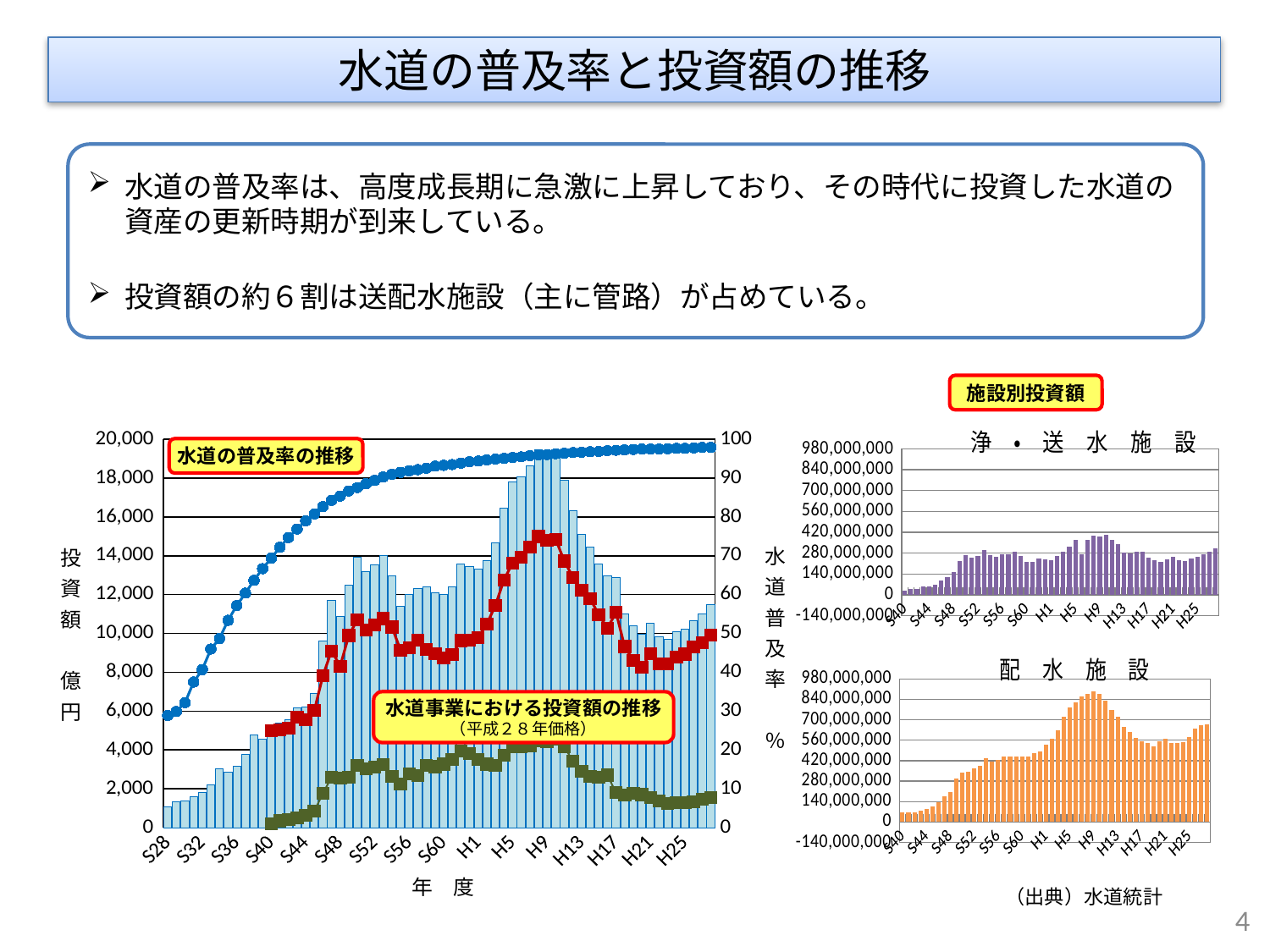

水道の普及率と投資額の推移
水道の普及率は、高度成長期に急激に上昇しており、その時代に投資した水道の資産の更新時期が到来している。

投資額の約６割は送配水施設（主に管路）が占めている。
施設別投資額

### Chart

| Category | 上水道及び用水供給 | 用水供給 | 上水道 | 水道普及率 |
|---|---|---|---|---|
| S28 | 1052.72 | None | None | 28.9 |
| S29 | 1312.78 | None | None | 29.9 |
| S30 | 1380.77 | None | None | 32.2 |
| S31 | 1601.19 | None | None | 37.5 |
| S32 | 1803.94 | None | None | 40.7 |
| S33 | 2181.74 | None | None | 46.0 |
| S34 | 3040.11 | None | None | 48.7 |
| S35 | 2871.64 | None | None | 53.4 |
| S36 | 3167.98 | None | None | 57.2 |
| S37 | 3790.76 | None | None | 60.4 |
| S38 | 4764.54 | None | None | 63.7 |
| S39 | 4565.88 | None | None | 66.7 |
| S40 | 5177.6 | 201.21 | 4976.4 | 69.4 |
| S41 | 5395.39 | 352.68 | 5042.7 | 72.2 |
| S42 | 5552.5 | 426.69 | 5125.81 | 74.7 |
| S43 | 6181.7 | 508.19 | 5673.51 | 76.9 |
| S44 | 6207.38 | 645.5 | 5561.89 | 79.0 |
| S45 | 6905.48 | 862.3 | 6043.18 | 80.8 |
| S46 | 9606.66 | 1768.53 | 7838.13 | 82.7 |
| S47 | 11703.84 | 2598.15 | 9105.69 | 84.3 |
| S48 | 10864.04 | 2541.27 | 8322.77 | 85.4 |
| S49 | 12500.19 | 2602.33 | 9897.87 | 86.7 |
| S50 | 13928.37 | 3216.95 | 10711.42 | 87.6 |
| S51 | 13177.51 | 3014.93 | 10162.58 | 88.6 |
| S52 | 13549.53 | 3120.01 | 10429.52 | 89.4 |
| S53 | 13999.73 | 3234.11 | 10765.61 | 90.3 |
| S54 | 12980.87 | 2648.04 | 10332.83 | 91.0 |
| S55 | 11403.44 | 2258.7 | 9144.74 | 91.5 |
| S56 | 12011.07 | 2758.11 | 9252.96 | 91.9 |
| S57 | 12334.17 | 2671.82 | 9662.34 | 92.2 |
| S58 | 12398.96 | 3214.0 | 9184.95 | 92.6 |
| S59 | 12088.51 | 3137.14 | 8951.37 | 93.1 |
| S60 | 12002.41 | 3268.92 | 8733.48 | 93.3 |
| S61 | 12426.18 | 3504.44 | 8921.74 | 93.5 |
| S62 | 13598.18 | 3962.52 | 9635.66 | 93.9 |
| S63 | 13468.08 | 3815.94 | 9652.15 | 94.2 |
| H1 | 13297.25 | 3512.42 | 9784.84 | 94.4 |
| H2 | 13745.82 | 3271.29 | 10474.53 | 94.7 |
| H3 | 14651.84 | 3210.17 | 11441.67 | 94.9 |
| H4 | 16476.89 | 3723.27 | 12753.62 | 95.1 |
| H5 | 17791.49 | 4161.04 | 13630.45 | 95.3 |
| H6 | 18078.62 | 4164.95 | 13913.67 | 95.5 |
| H7 | 18646.64 | 4205.63 | 14441.01 | 95.8 |
| H8 | 19462.68 | 4468.08 | 14994.59 | 96.0 |
| H9 | 19262.21 | 4449.51 | 14812.69 | 96.1 |
| H10 | 19398.71 | 4555.46 | 14843.25 | 96.3 |
| H11 | 17887.66 | 4152.08 | 13735.58 | 96.4 |
| H12 | 16335.31 | 3436.34 | 12898.97 | 96.6 |
| H13 | 15106.96 | 2886.83 | 12220.13 | 96.7 |
| H14 | 14453.18 | 2653.69 | 11799.49 | 96.8 |
| H15 | 13573.24 | 2609.94 | 10963.3 | 96.9 |
| H16 | 12988.83 | 2705.44 | 10283.39 | 97.1 |
| H17 | 12879.13 | 1800.61 | 11078.52 | 97.2 |
| H18 | 11027.12 | 1698.48 | 9328.64 | 97.3 |
| H19 | 10390.03 | 1779.14 | 8610.89 | 97.4 |
| H20 | 9966.7 | 1705.1 | 8261.6 | 97.5 |
| H21 | 10531.02 | 1564.8 | 8966.21 | 97.5 |
| H22 | 9817.79 | 1372.67 | 8445.12 | 97.5 |
| H23 | 9688.36 | 1239.66 | 8448.7 | 97.6 |
| H24 | 10085.87 | 1303.75 | 8782.12 | 97.7 |
| H25 | 10228.19 | 1291.87 | 8936.33 | 97.7 |
| H26 | 10658.34 | 1349.06 | 9309.28 | 97.8 |
| H27 | 11007.59 | 1477.43 | 9530.16 | 97.9 |
| H28 | 11475.49 | 1557.28 | 9918.21 | 97.9 |

### Chart: 浄　・　送　水　施　設

| Category | 浄・送水施設 |
|---|---|
| S40 | 29626398.0 |
| S41 | 40180415.0 |
| S42 | 40784910.0 |
| S43 | 55555118.0 |
| S44 | 57212464.0 |
| S45 | 65877559.0 |
| S46 | 95155131.0 |
| S47 | 120507109.0 |
| S48 | 151998161.0 |
| S49 | 227780385.0 |
| S50 | 267162274.0 |
| S51 | 248048953.0 |
| S52 | 259465385.0 |
| S53 | 302556218.0 |
| S54 | 264012861.0 |
| S55 | 255229082.0 |
| S56 | 272852422.0 |
| S57 | 272391568.0 |
| S58 | 290448010.0 |
| S59 | 261297451.0 |
| S60 | 218130623.0 |
| S61 | 222967498.0 |
| S62 | 245132562.0 |
| S63 | 236535025.0 |
| H1 | 234339872.0 |
| H2 | 260124713.0 |
| H3 | 286591311.0 |
| H4 | 324200421.0 |
| H5 | 366207812.0 |
| H6 | 269322645.0 |
| H7 | 370703185.0 |
| H8 | 397105935.0 |
| H9 | 389435725.0 |
| H10 | 401600829.0 |
| H11 | 367194923.0 |
| H12 | 337434474.0 |
| H13 | 283387035.0 |
| H14 | 278828906.0 |
| H15 | 286400994.0 |
| H16 | 287014845.0 |
| H17 | 249272083.0 |
| H18 | 230668060.0 |
| H19 | 221769357.0 |
| H20 | 238195527.0 |
| H21 | 254241965.0 |
| H22 | 231140654.0 |
| H23 | 225345054.0 |
| H24 | 241186690.0 |
| H25 | 253589513.0 |
| H26 | 274531623.0 |
| H27 | 287599227.0 |
| H28 | 311352638.0 |
水道の普及率の推移

### Chart: 配　水　施　設

| Category | 配水施設 |
|---|---|
| S40 | 64367625.0 |
| S41 | 67143097.0 |
| S42 | 66905908.0 |
| S43 | 77070341.0 |
| S44 | 88150347.0 |
| S45 | 106419612.0 |
| S46 | 137451841.0 |
| S47 | 178304804.0 |
| S48 | 203537474.0 |
| S49 | 300125045.0 |
| S50 | 335264727.0 |
| S51 | 343888306.0 |
| S52 | 366772984.0 |
| S53 | 384816804.0 |
| S54 | 437378247.0 |
| S55 | 413273191.0 |
| S56 | 425856333.0 |
| S57 | 445782096.0 |
| S58 | 449892925.0 |
| S59 | 448049236.0 |
| S60 | 451373065.0 |
| S61 | 446367539.0 |
| S62 | 471042012.0 |
| S63 | 483235284.0 |
| H1 | 532060031.0 |
| H2 | 573045037.0 |
| H3 | 625995350.0 |
| H4 | 719666202.0 |
| H5 | 786157318.0 |
| H6 | 817255468.0 |
| H7 | 861219847.0 |
| H8 | 877474808.0 |
| H9 | 896558323.0 |
| H10 | 879336995.0 |
| H11 | 831002316.0 |
| H12 | 766647061.0 |
| H13 | 718857974.0 |
| H14 | 652297862.0 |
| H15 | 616456944.0 |
| H16 | 574443666.0 |
| H17 | 553734462.0 |
| H18 | 543384427.0 |
| H19 | 517272348.0 |
| H20 | 551115765.0 |
| H21 | 572818323.0 |
| H22 | 541417973.0 |
| H23 | 538707648.0 |
| H24 | 547230818.0 |
| H25 | 582596184.0 |
| H26 | 639388766.0 |
| H27 | 661998279.0 |
| H28 | 671081141.0 |
水道事業における投資額の推移
（平成２８年価格）
（出典）水道統計
4